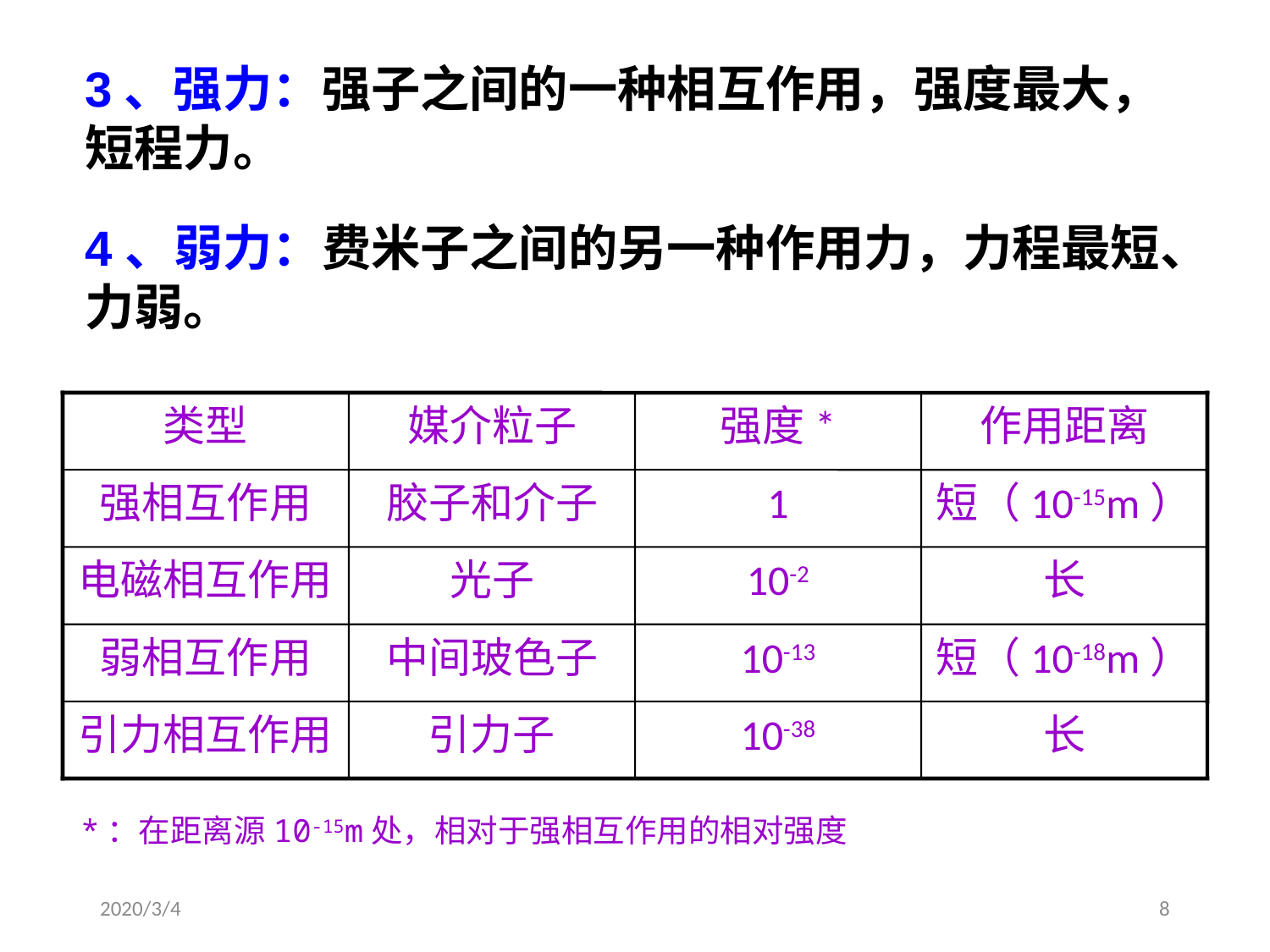

3、强力：强子之间的一种相互作用，强度最大，短程力。
4、弱力：费米子之间的另一种作用力，力程最短、力弱。
类型

媒介粒子

强度*

作用距离

强相互作用

胶子和介子
1
短（10-15m）
电磁相互作用

光子
10-2
长
弱相互作用

中间玻色子
10-13
短（10-18m）
引力相互作用

引力子
10-38
长

*：在距离源10-15m处，相对于强相互作用的相对强度
2020/3/4
8